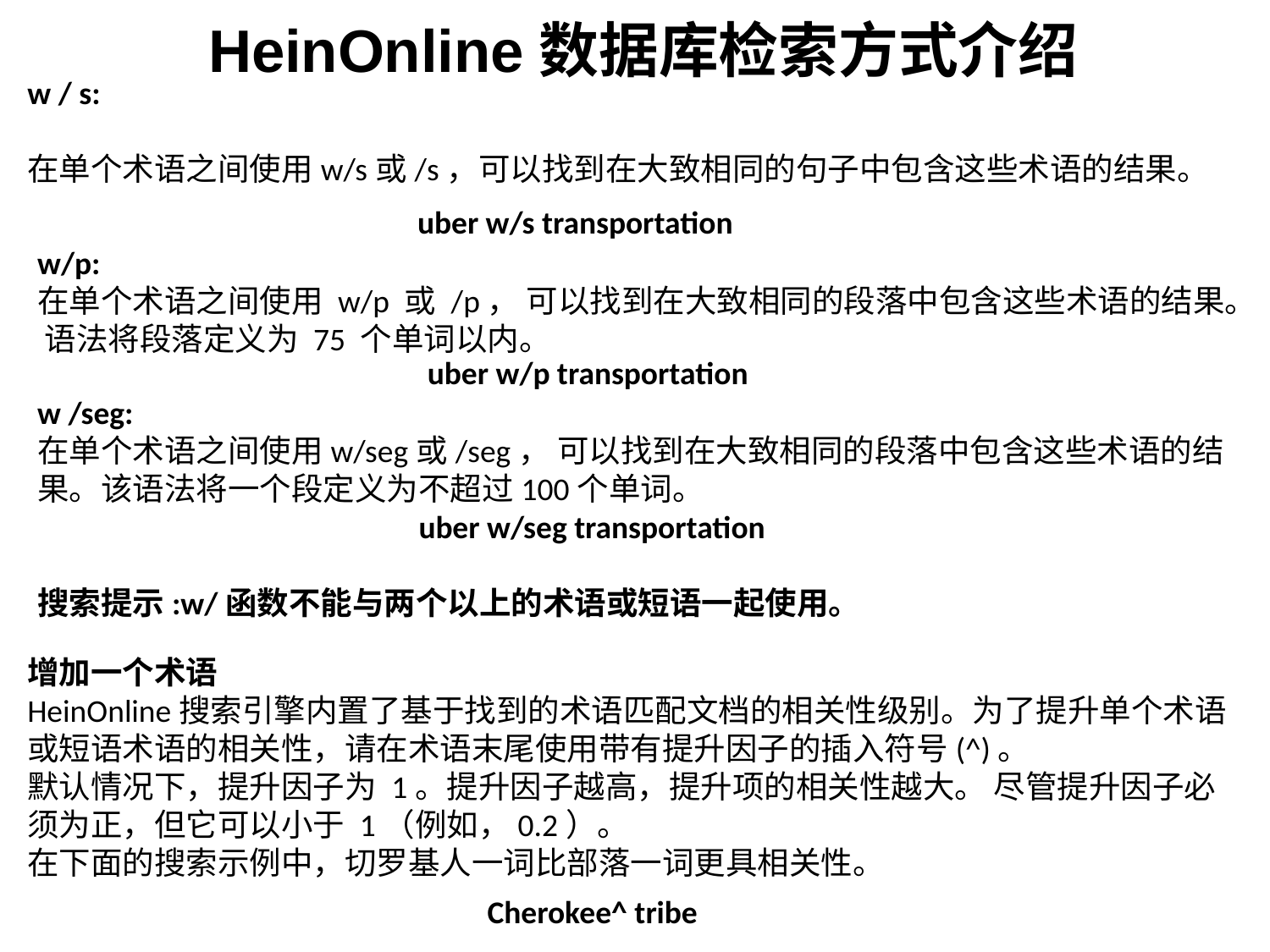

HeinOnline数据库检索方式介绍
w / s:

在单个术语之间使用w/s或/s，可以找到在大致相同的句子中包含这些术语的结果。
uber w/s transportation
w/p:
在单个术语之间使用 w/p 或 /p， 可以找到在大致相同的段落中包含这些术语的结果。 语法将段落定义为 75 个单词以内。
uber w/p transportation
w /seg:
在单个术语之间使用w/seg或/seg， 可以找到在大致相同的段落中包含这些术语的结果。该语法将一个段定义为不超过100个单词。
                                                     uber w/seg transportation

搜索提示:w/函数不能与两个以上的术语或短语一起使用。
增加一个术语
HeinOnline搜索引擎内置了基于找到的术语匹配文档的相关性级别。为了提升单个术语或短语术语的相关性，请在术语末尾使用带有提升因子的插入符号(^)。
默认情况下，提升因子为 1。提升因子越高，提升项的相关性越大。 尽管提升因子必须为正，但它可以小于 1（例如，0.2）。
在下面的搜索示例中，切罗基人一词比部落一词更具相关性。
Cherokee^ tribe